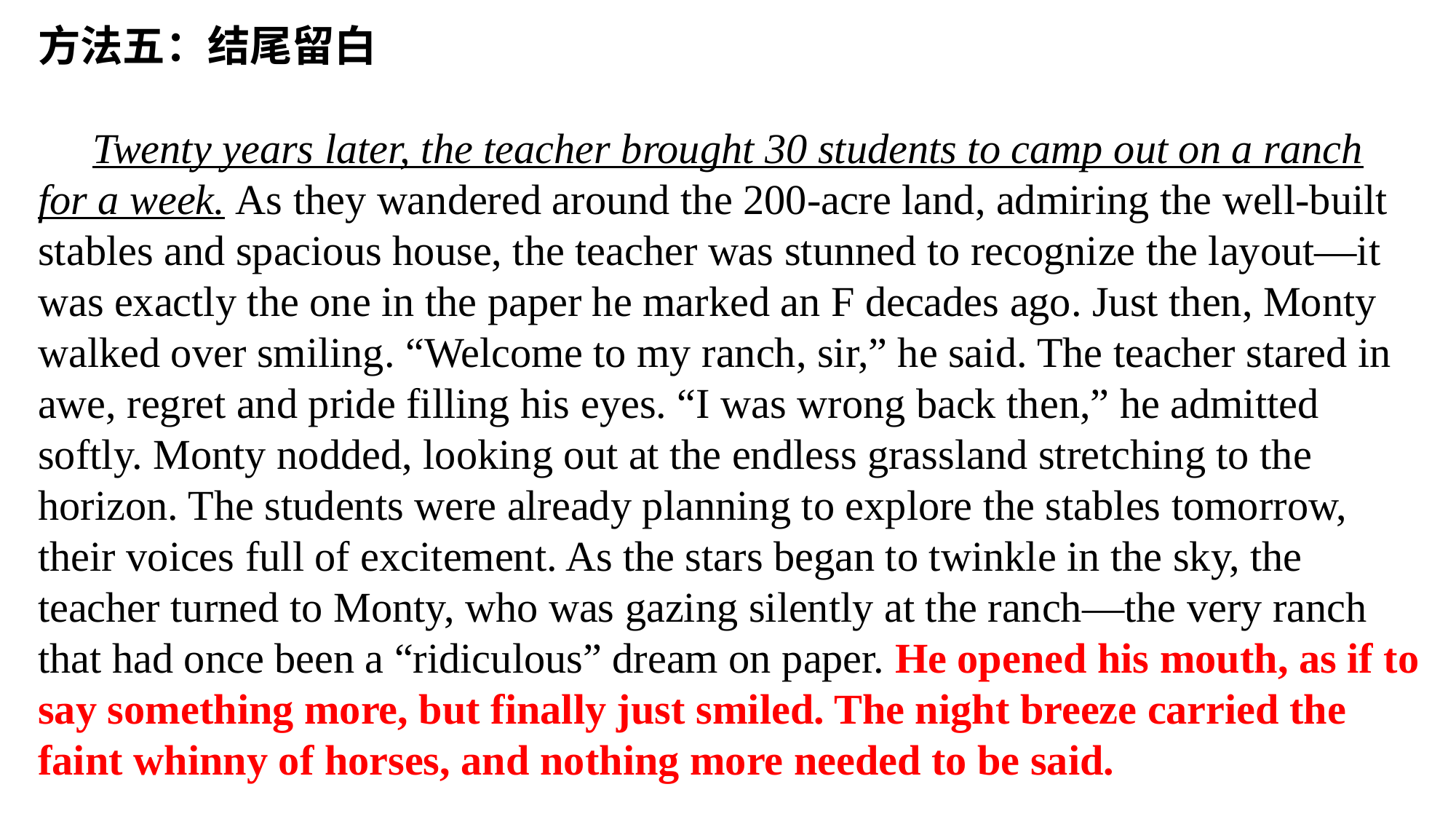

方法五：结尾留白

Twenty years later, the teacher brought 30 students to camp out on a ranch for a week. As they wandered around the 200-acre land, admiring the well-built stables and spacious house, the teacher was stunned to recognize the layout—it was exactly the one in the paper he marked an F decades ago. Just then, Monty walked over smiling. “Welcome to my ranch, sir,” he said. The teacher stared in awe, regret and pride filling his eyes. “I was wrong back then,” he admitted softly. Monty nodded, looking out at the endless grassland stretching to the horizon. The students were already planning to explore the stables tomorrow, their voices full of excitement. As the stars began to twinkle in the sky, the teacher turned to Monty, who was gazing silently at the ranch—the very ranch that had once been a “ridiculous” dream on paper. He opened his mouth, as if to say something more, but finally just smiled. The night breeze carried the faint whinny of horses, and nothing more needed to be said.